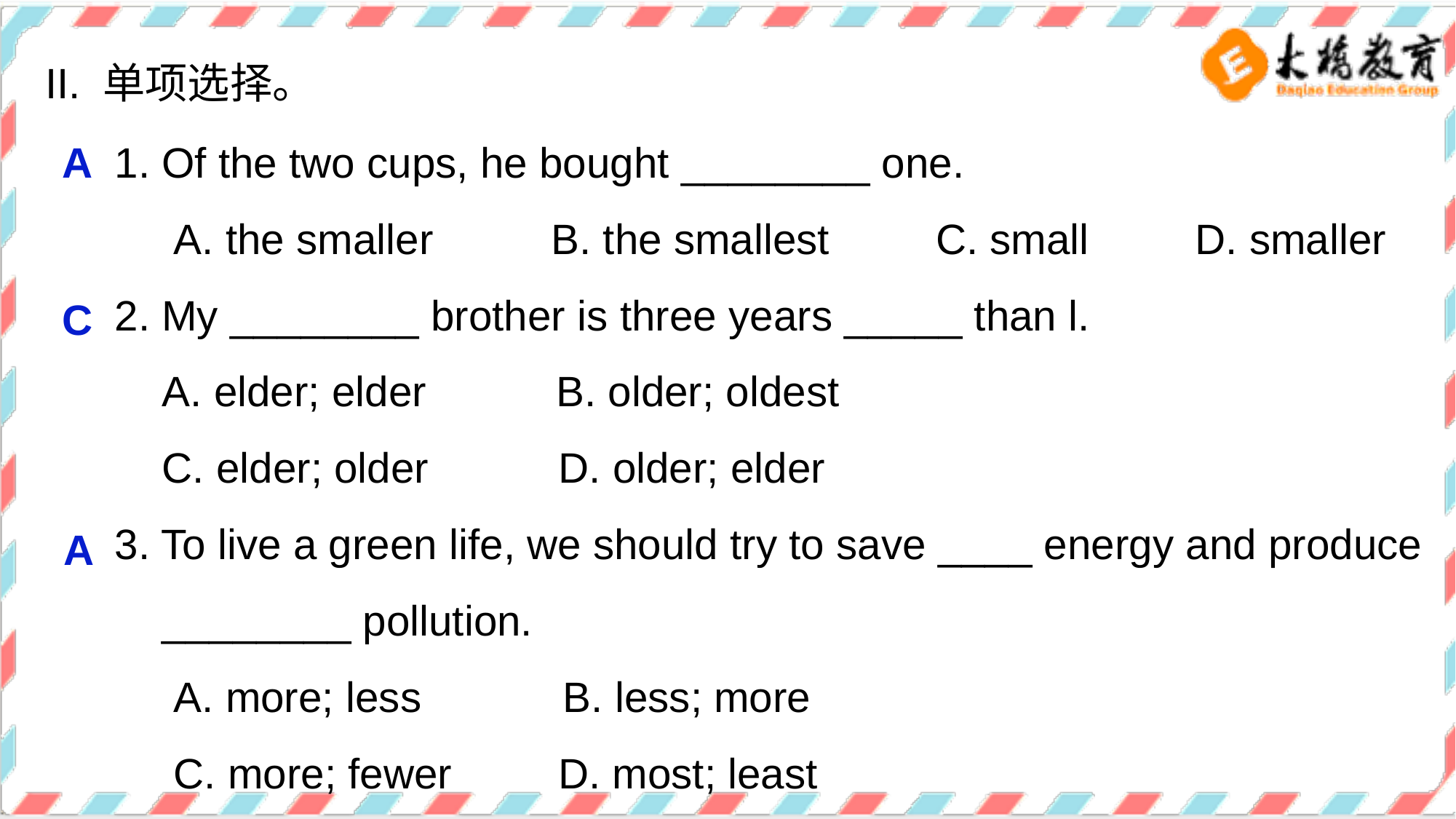

II. 单项选择。
A
1. Of the two cups, he bought ________ one.
     A. the smaller		B. the smallest         C. small         D. smaller
2. My ________ brother is three years _____ than l.
    A. elder; elder           B. older; oldest
    C. elder; older           D. older; elder
3. To live a green life, we should try to save ____ energy and produce
    ________ pollution.
     A. more; less            B. less; more
     C. more; fewer         D. most; least
C
A